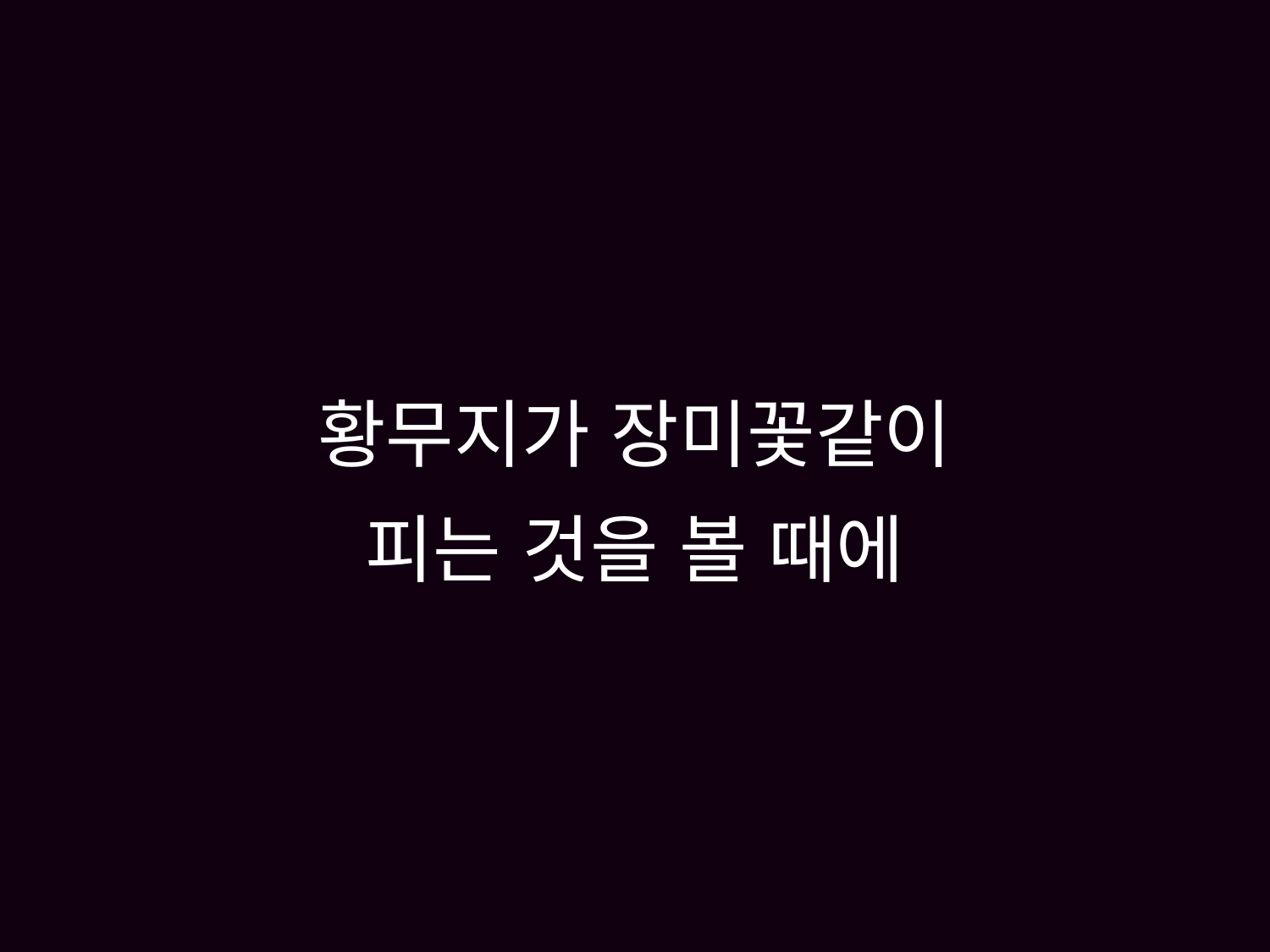

# 황무지가 장미꽃같이 피는 것을 볼 때에